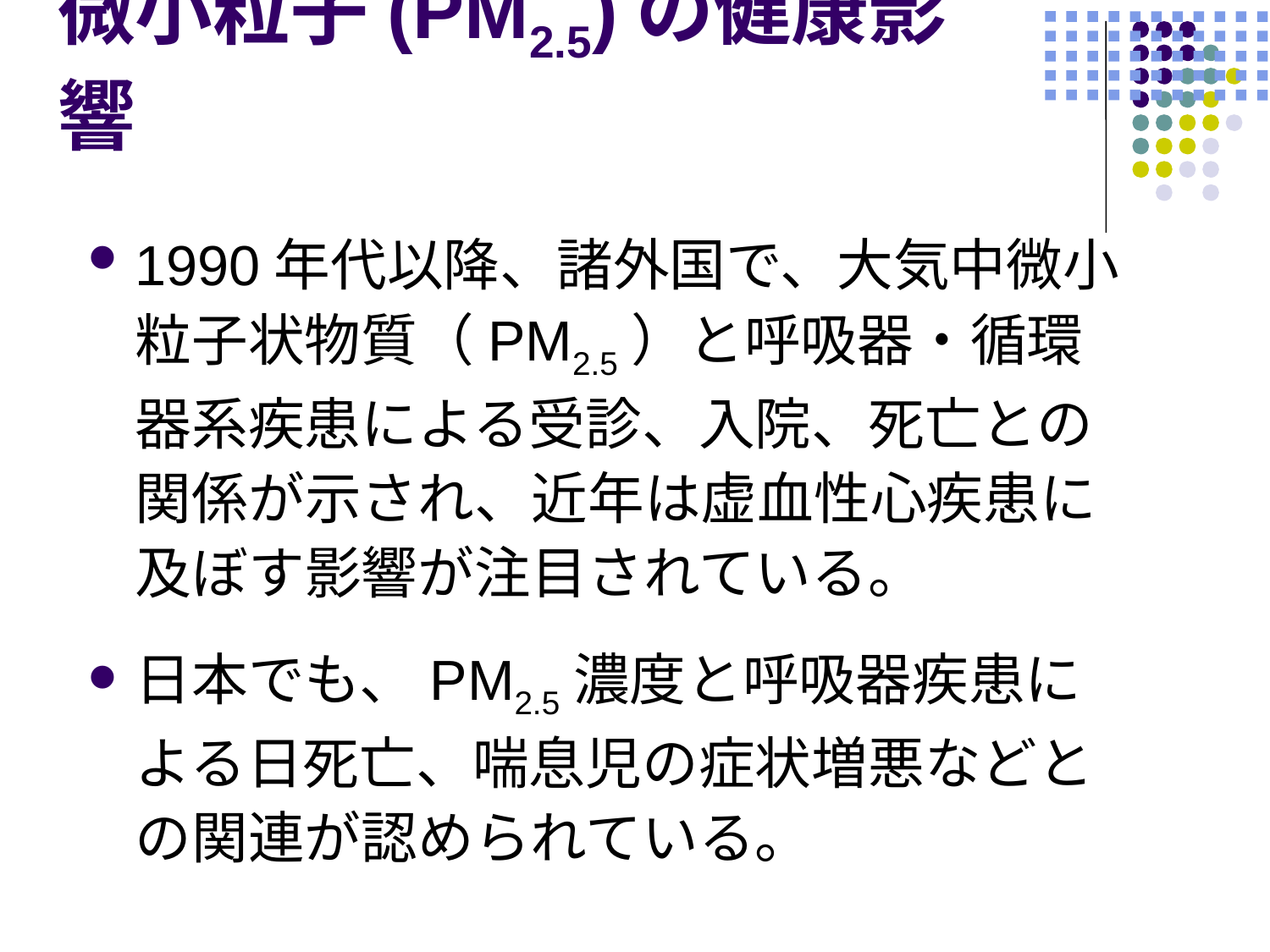

# 微小粒子(PM2.5)の健康影響
1990年代以降、諸外国で、大気中微小粒子状物質（PM2.5）と呼吸器・循環器系疾患による受診、入院、死亡との関係が示され、近年は虚血性心疾患に及ぼす影響が注目されている。
日本でも、PM2.5濃度と呼吸器疾患による日死亡、喘息児の症状増悪などとの関連が認められている。